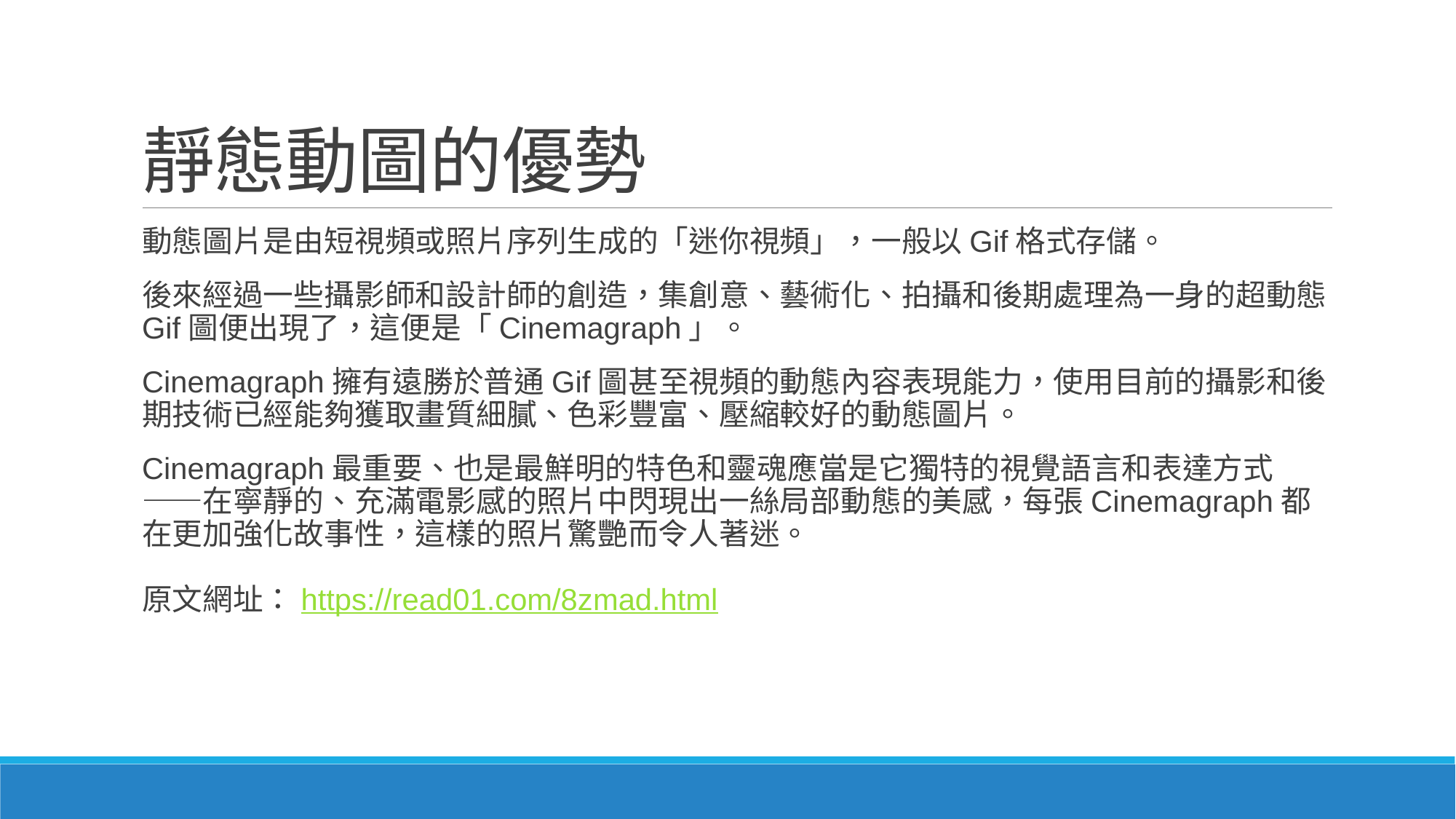

# 靜態動圖的優勢
動態圖片是由短視頻或照片序列生成的「迷你視頻」，一般以Gif格式存儲。
後來經過一些攝影師和設計師的創造，集創意、藝術化、拍攝和後期處理為一身的超動態Gif圖便出現了，這便是「Cinemagraph」。
Cinemagraph擁有遠勝於普通Gif圖甚至視頻的動態內容表現能力，使用目前的攝影和後期技術已經能夠獲取畫質細膩、色彩豐富、壓縮較好的動態圖片。
Cinemagraph最重要、也是最鮮明的特色和靈魂應當是它獨特的視覺語言和表達方式——在寧靜的、充滿電影感的照片中閃現出一絲局部動態的美感，每張Cinemagraph都在更加強化故事性，這樣的照片驚艷而令人著迷。
原文網址：https://read01.com/8zmad.html